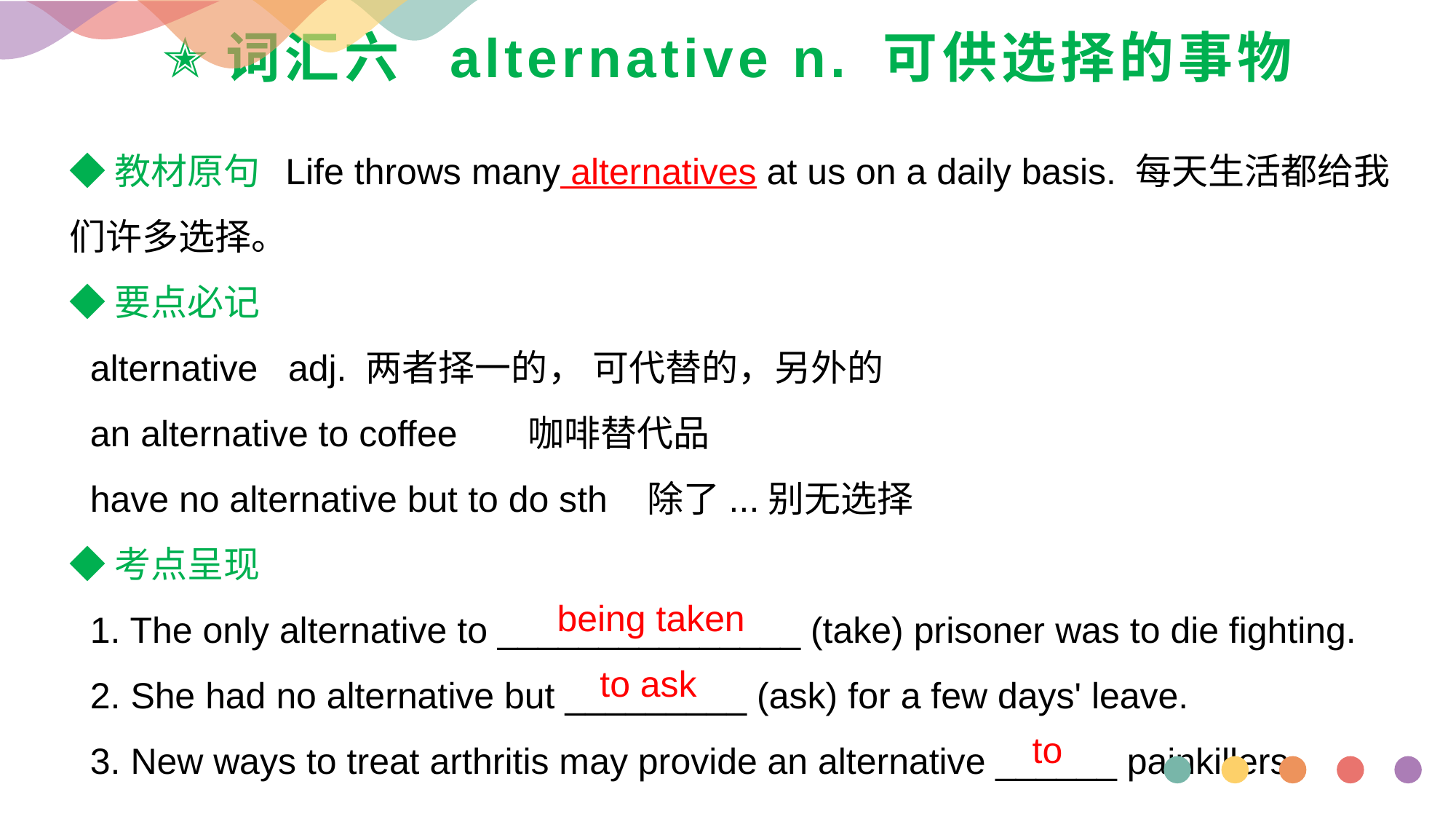

# ✭词汇六  alternative n. 可供选择的事物
◆教材原句  Life throws many alternatives at us on a daily basis. 每天生活都给我们许多选择。
◆要点必记
  alternative   adj. 两者择一的， 可代替的，另外的
  an alternative to coffee      咖啡替代品
  have no alternative but to do sth   除了...别无选择
◆考点呈现
  1. The only alternative to _______________ (take) prisoner was to die fighting.
  2. She had no alternative but _________ (ask) for a few days' leave.
  3. New ways to treat arthritis may provide an alternative ______ painkillers.
being taken
to ask
  to